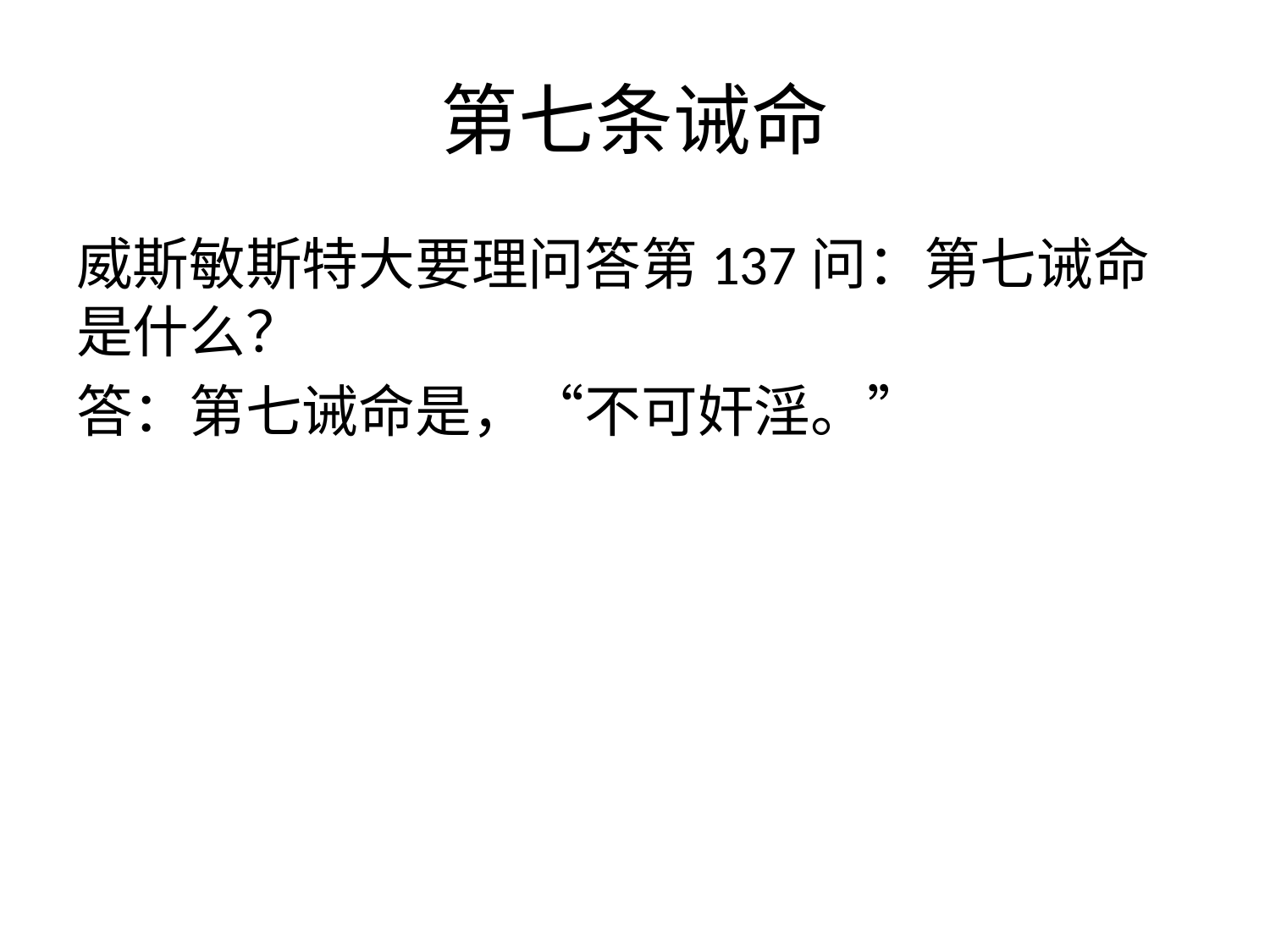

# 第七条诫命
威斯敏斯特大要理问答第137问：第七诫命是什么？
答：第七诫命是，“不可奸淫。”